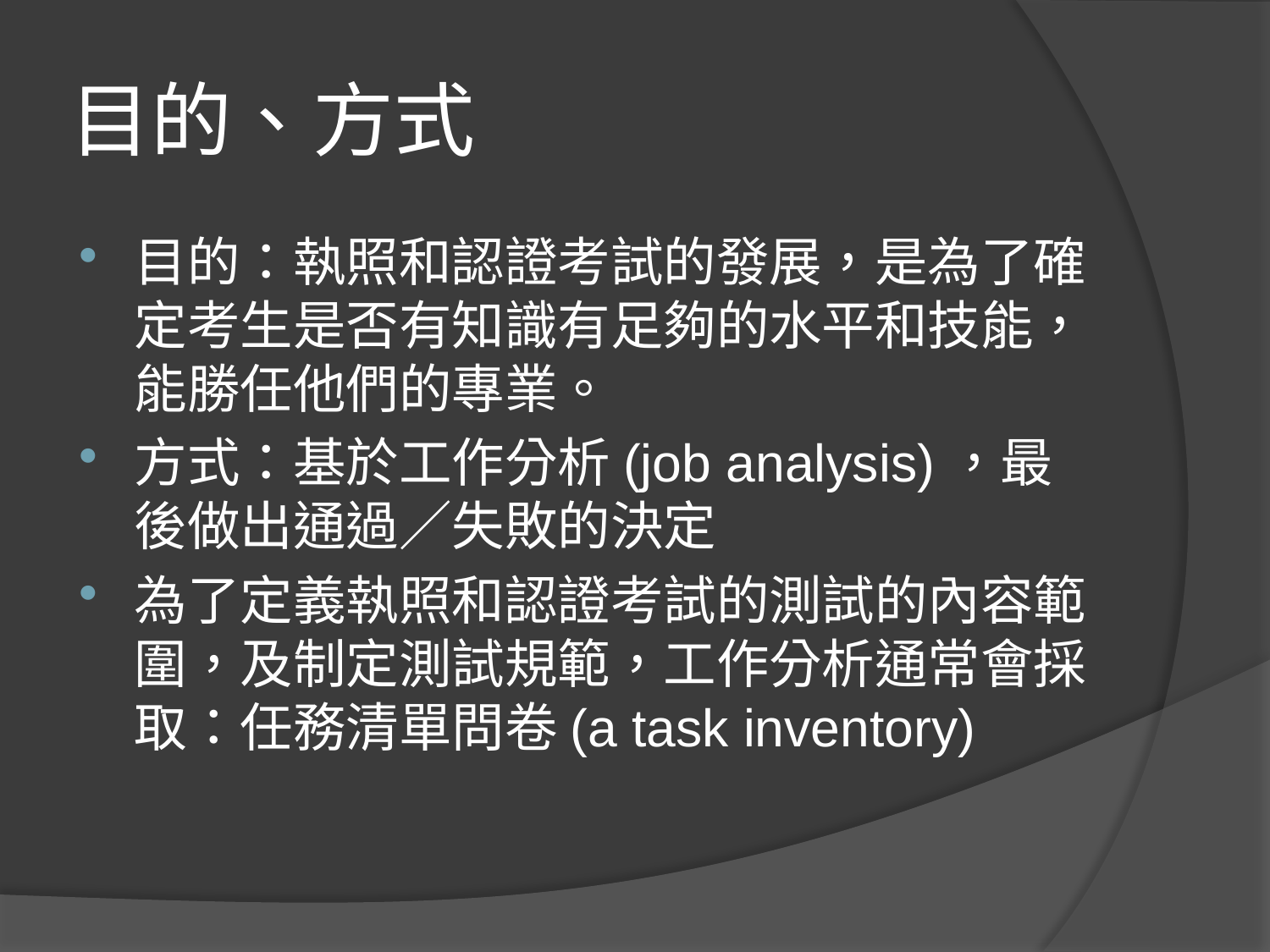

# 目的、方式
目的：執照和認證考試的發展，是為了確定考生是否有知識有足夠的水平和技能，能勝任他們的專業。
方式：基於工作分析(job analysis)，最後做出通過／失敗的決定
為了定義執照和認證考試的測試的內容範圍，及制定測試規範，工作分析通常會採取：任務清單問卷(a task inventory)